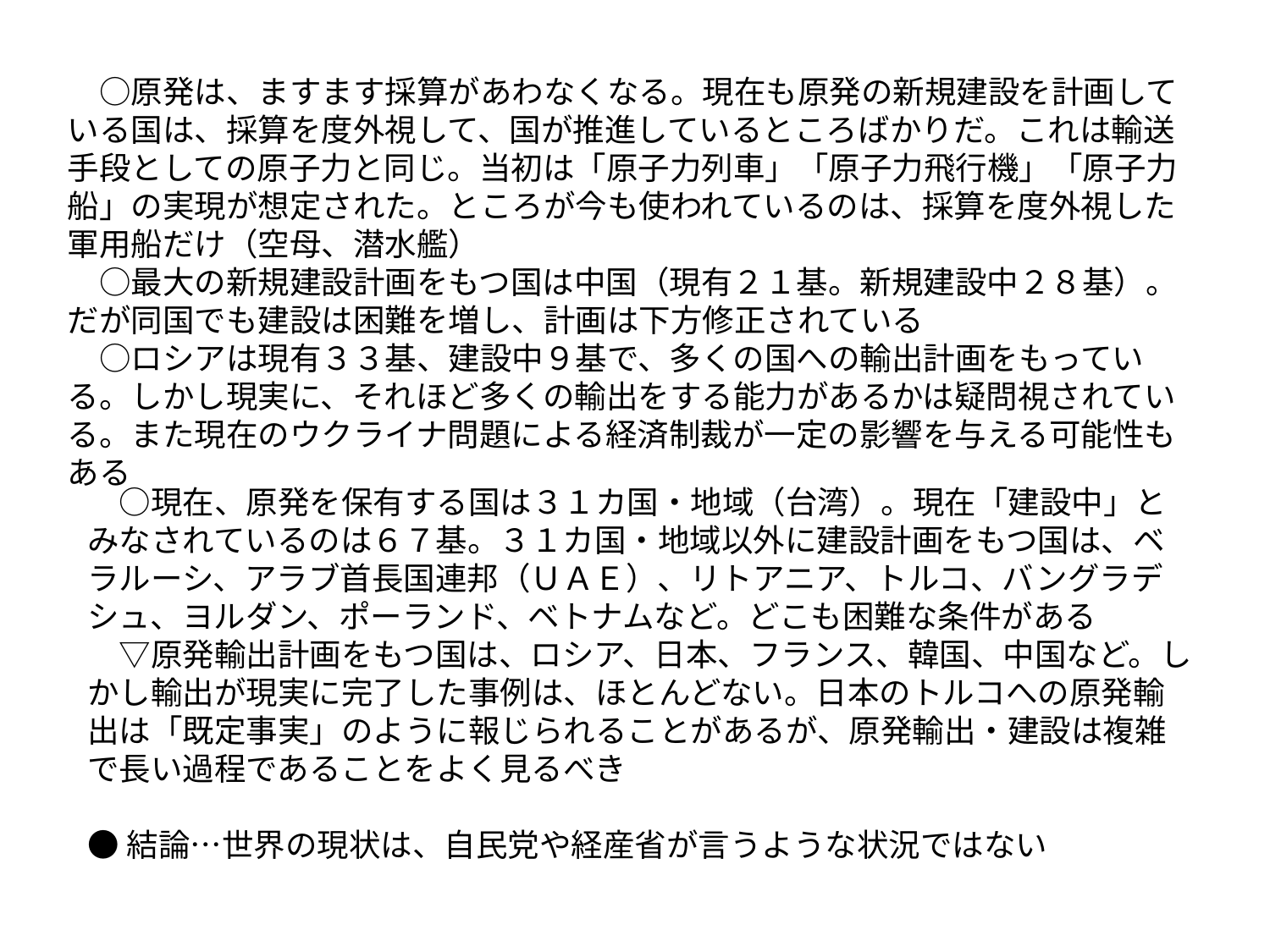

○原発は、ますます採算があわなくなる。現在も原発の新規建設を計画している国は、採算を度外視して、国が推進しているところばかりだ。これは輸送手段としての原子力と同じ。当初は「原子力列車」「原子力飛行機」「原子力船」の実現が想定された。ところが今も使われているのは、採算を度外視した軍用船だけ（空母、潜水艦）
　○最大の新規建設計画をもつ国は中国（現有２１基。新規建設中２８基）。だが同国でも建設は困難を増し、計画は下方修正されている
　○ロシアは現有３３基、建設中９基で、多くの国への輸出計画をもっている。しかし現実に、それほど多くの輸出をする能力があるかは疑問視されている。また現在のウクライナ問題による経済制裁が一定の影響を与える可能性もある
　○現在、原発を保有する国は３１カ国・地域（台湾）。現在「建設中」とみなされているのは６７基。３１カ国・地域以外に建設計画をもつ国は、ベラルーシ、アラブ首長国連邦（ＵＡＥ）、リトアニア、トルコ、バングラデシュ、ヨルダン、ポーランド、ベトナムなど。どこも困難な条件がある
　▽原発輸出計画をもつ国は、ロシア、日本、フランス、韓国、中国など。しかし輸出が現実に完了した事例は、ほとんどない。日本のトルコへの原発輸出は「既定事実」のように報じられることがあるが、原発輸出・建設は複雑で長い過程であることをよく見るべき

●結論…世界の現状は、自民党や経産省が言うような状況ではない